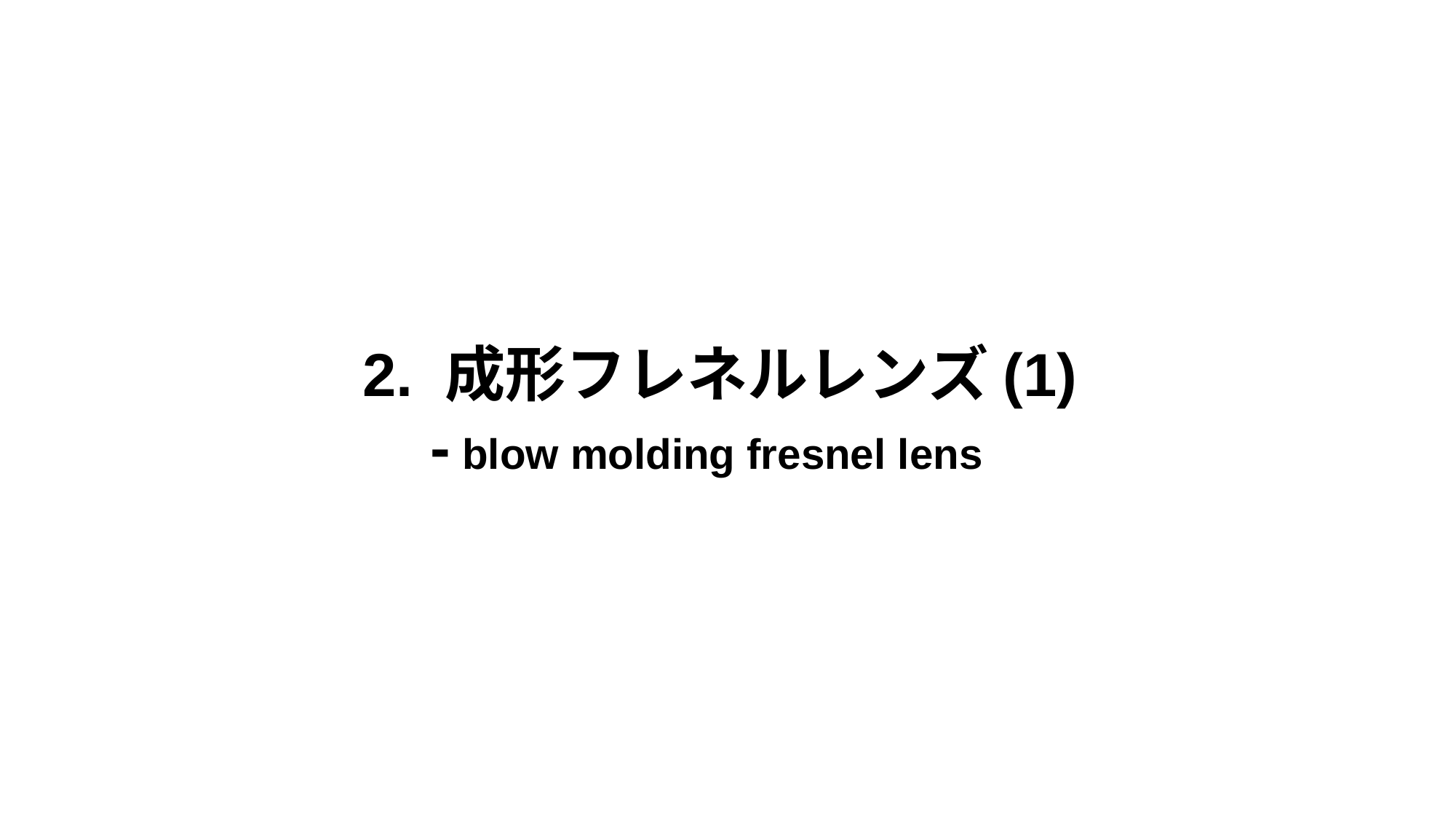

2. 成形フレネルレンズ(1)
    - blow molding fresnel lens